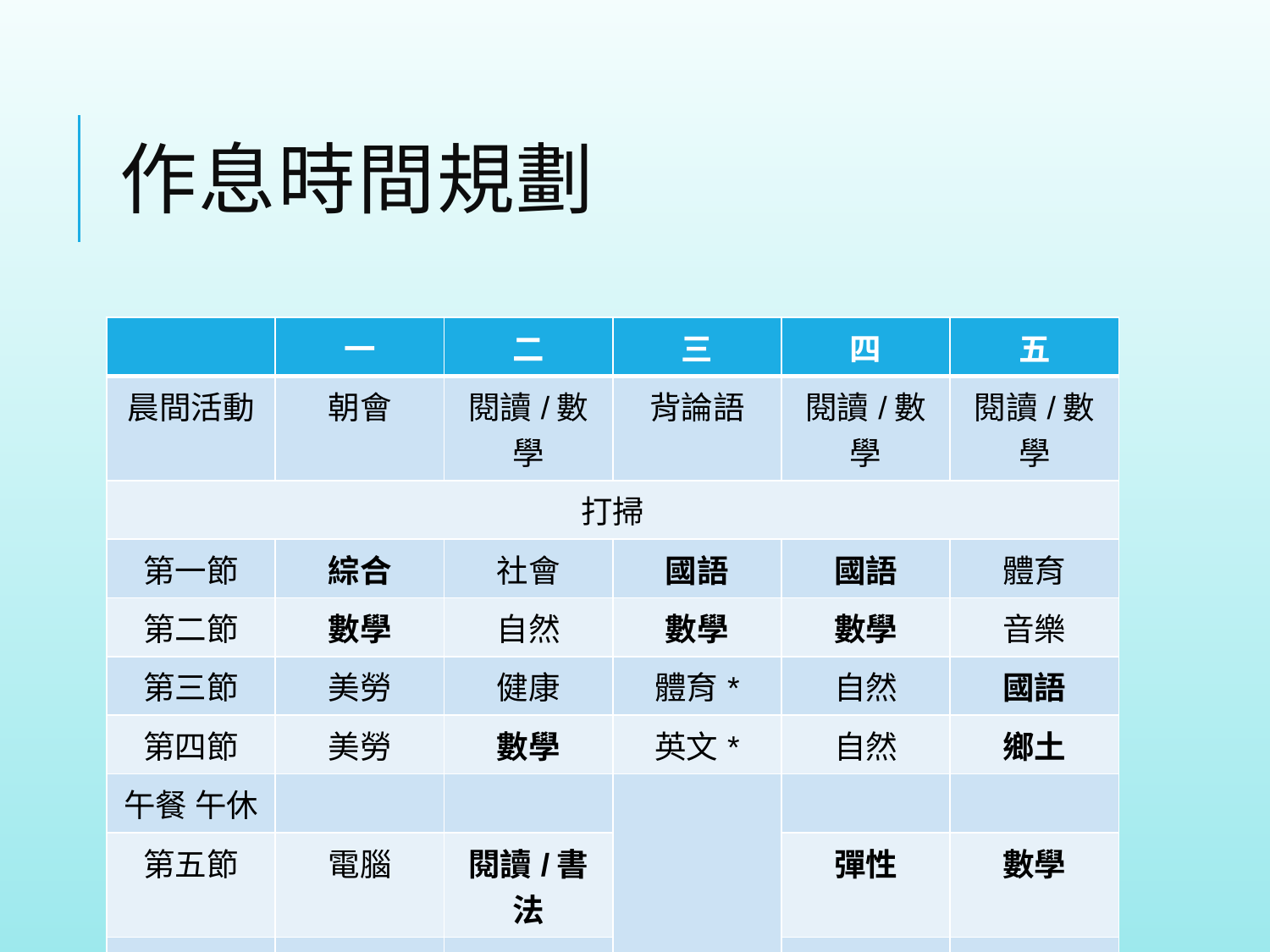

# 作息時間規劃
|  | 一 | 二 | 三 | 四 | 五 |
| --- | --- | --- | --- | --- | --- |
| 晨間活動 | 朝會 | 閱讀/數學 | 背論語 | 閱讀/數學 | 閱讀/數學 |
| 打掃 |  |  |  |  |  |
| 第一節 | 綜合 | 社會 | 國語 | 國語 | 體育 |
| 第二節 | 數學 | 自然 | 數學 | 數學 | 音樂 |
| 第三節 | 美勞 | 健康 | 體育\* | 自然 | 國語 |
| 第四節 | 美勞 | 數學 | 英文\* | 自然 | 鄉土 |
| 午餐 午休 |  |  |  |  |  |
| 第五節 | 電腦 | 閱讀/書法 |  | 彈性 | 數學 |
| 第六節 | 國語 | 國語 |  | 社會 | 英文 |
| 打掃 |  |  |  |  |  |
| 第七節 | 國語 | 國語 |  | 社會 | 綜合(班會) |